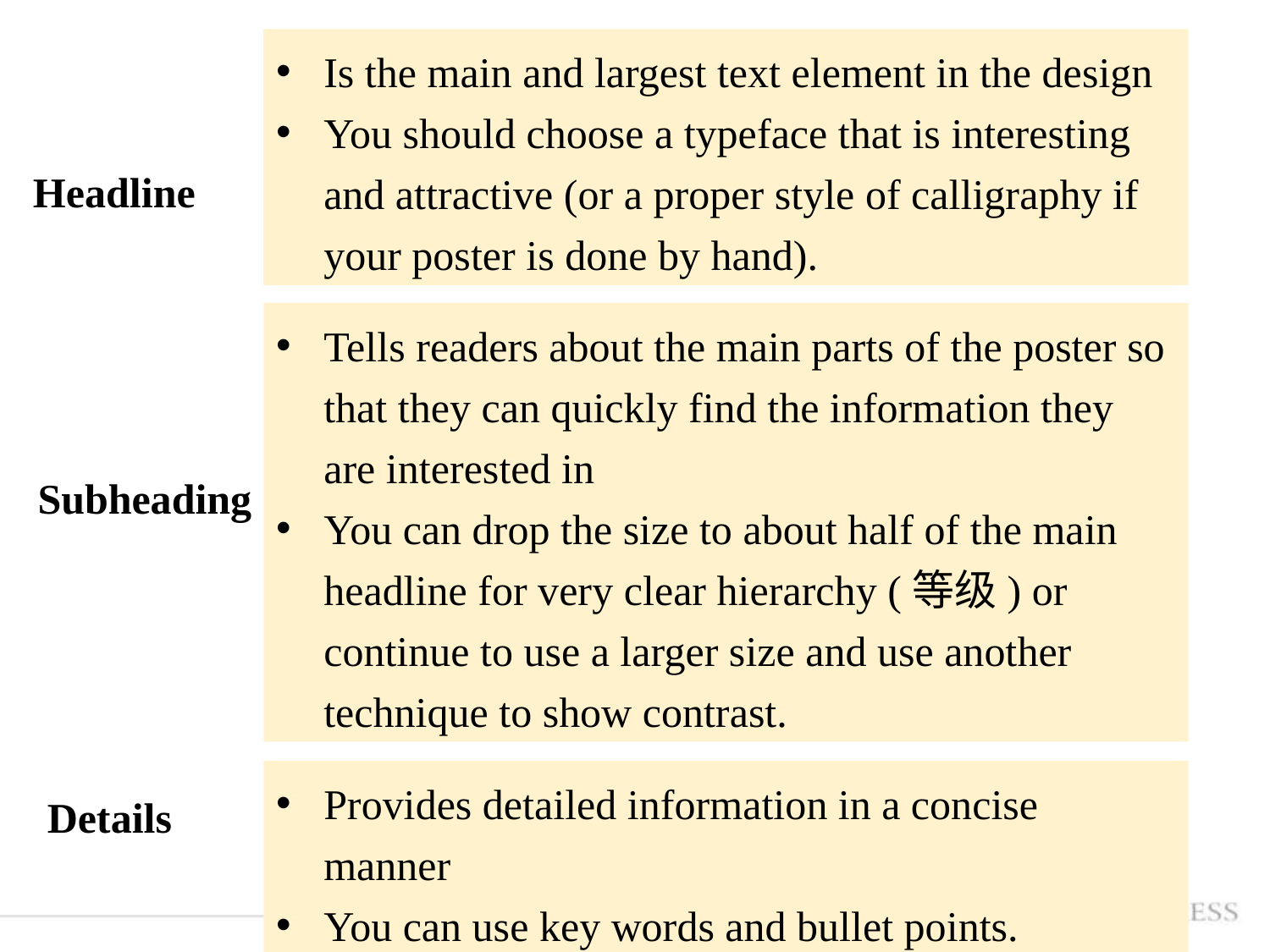

Is the main and largest text element in the design
You should choose a typeface that is interesting and attractive (or a proper style of calligraphy if your poster is done by hand).
Headline
Tells readers about the main parts of the poster so that they can quickly find the information they are interested in
You can drop the size to about half of the main headline for very clear hierarchy (等级) or continue to use a larger size and use another technique to show contrast.
Subheading
Provides detailed information in a concise manner
You can use key words and bullet points.
Details